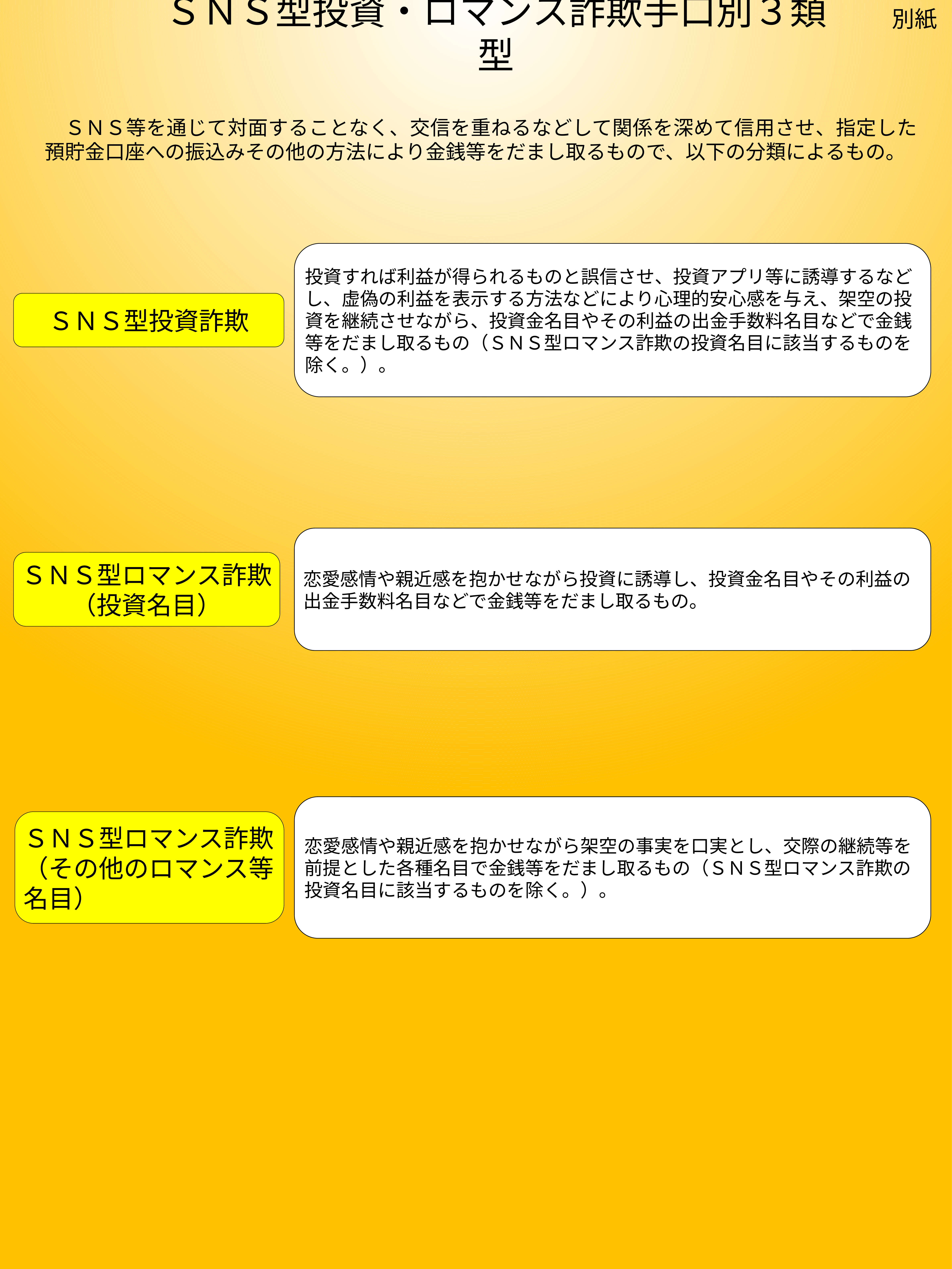

別紙
ＳＮＳ型投資・ロマンス詐欺手口別３類型
　ＳＮＳ等を通じて対面することなく、交信を重ねるなどして関係を深めて信用させ、指定した預貯金口座への振込みその他の方法により金銭等をだまし取るもので、以下の分類によるもの。
投資すれば利益が得られるものと誤信させ、投資アプリ等に誘導するなどし、虚偽の利益を表示する方法などにより心理的安心感を与え、架空の投資を継続させながら、投資金名目やその利益の出金手数料名目などで金銭等をだまし取るもの（ＳＮＳ型ロマンス詐欺の投資名目に該当するものを除く。）。
ＳＮＳ型投資詐欺
恋愛感情や親近感を抱かせながら投資に誘導し、投資金名目やその利益の出金手数料名目などで金銭等をだまし取るもの。
ＳＮＳ型ロマンス詐欺（投資名目）
恋愛感情や親近感を抱かせながら架空の事実を口実とし、交際の継続等を前提とした各種名目で金銭等をだまし取るもの（ＳＮＳ型ロマンス詐欺の投資名目に該当するものを除く。）。
ＳＮＳ型ロマンス詐欺（その他のロマンス等名目）